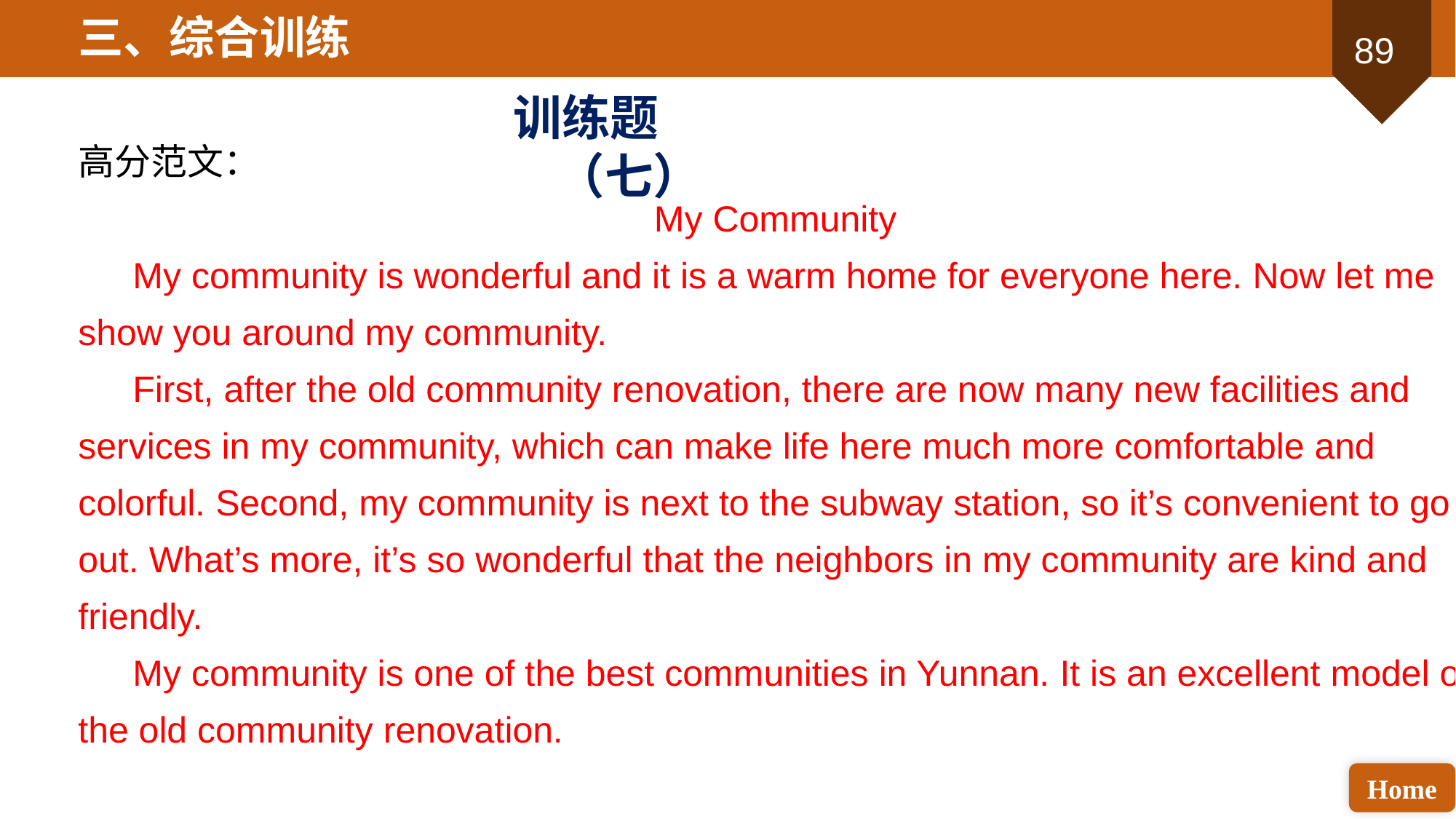

三、综合训练
训练题（七）
高分范文：
My Community
My community is wonderful and it is a warm home for everyone here. Now let me show you around my community.
First, after the old community renovation, there are now many new facilities and services in my community, which can make life here much more comfortable and colorful. Second, my community is next to the subway station, so it’s convenient to go out. What’s more, it’s so wonderful that the neighbors in my community are kind and friendly.
My community is one of the best communities in Yunnan. It is an excellent model of the old community renovation.